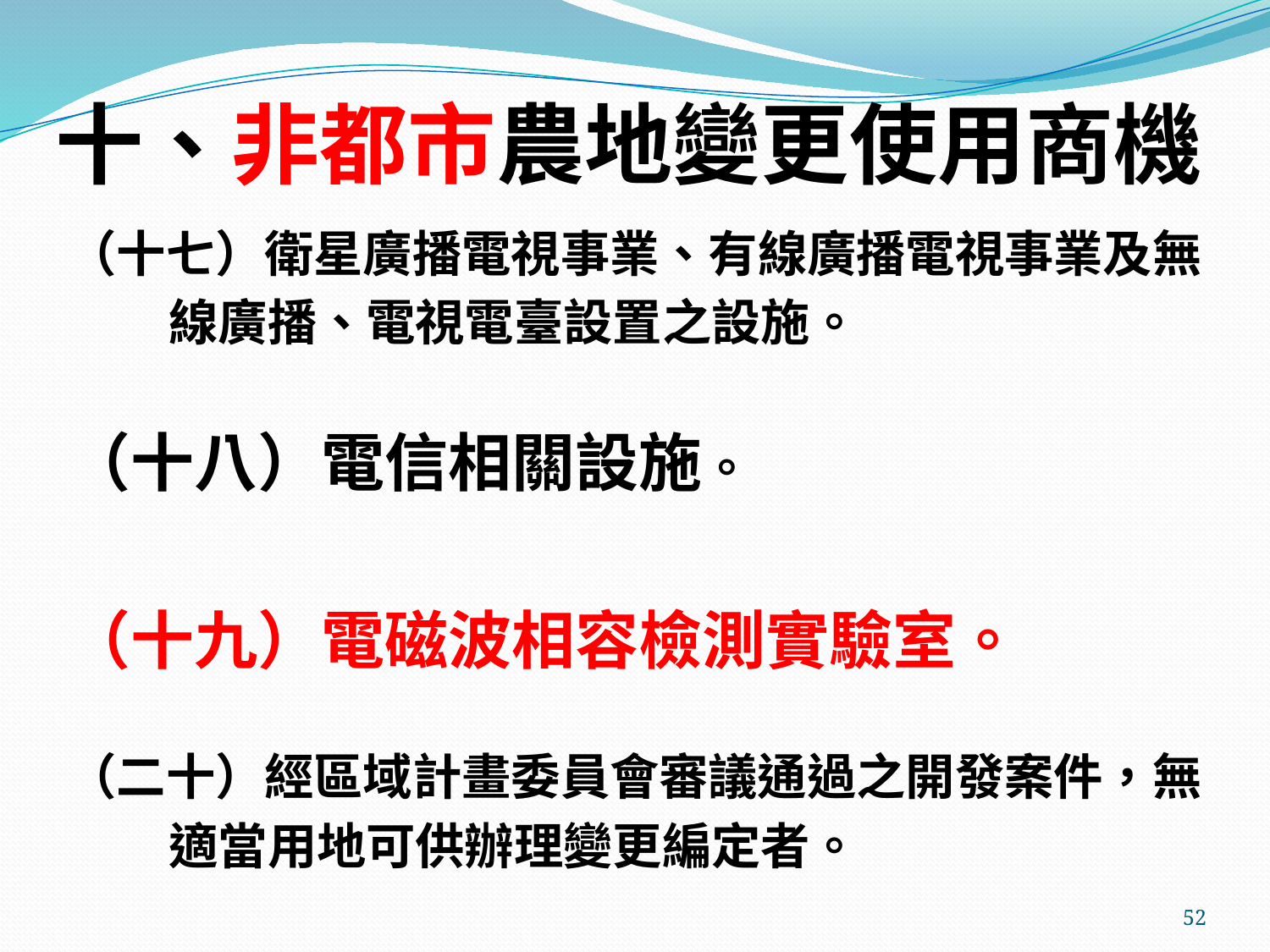

# 十、非都市農地變更使用商機
（十七）衛星廣播電視事業、有線廣播電視事業及無
        線廣播、電視電臺設置之設施。
（十八）電信相關設施。

（十九）電磁波相容檢測實驗室。
（二十）經區域計畫委員會審議通過之開發案件，無
        適當用地可供辦理變更編定者。
52